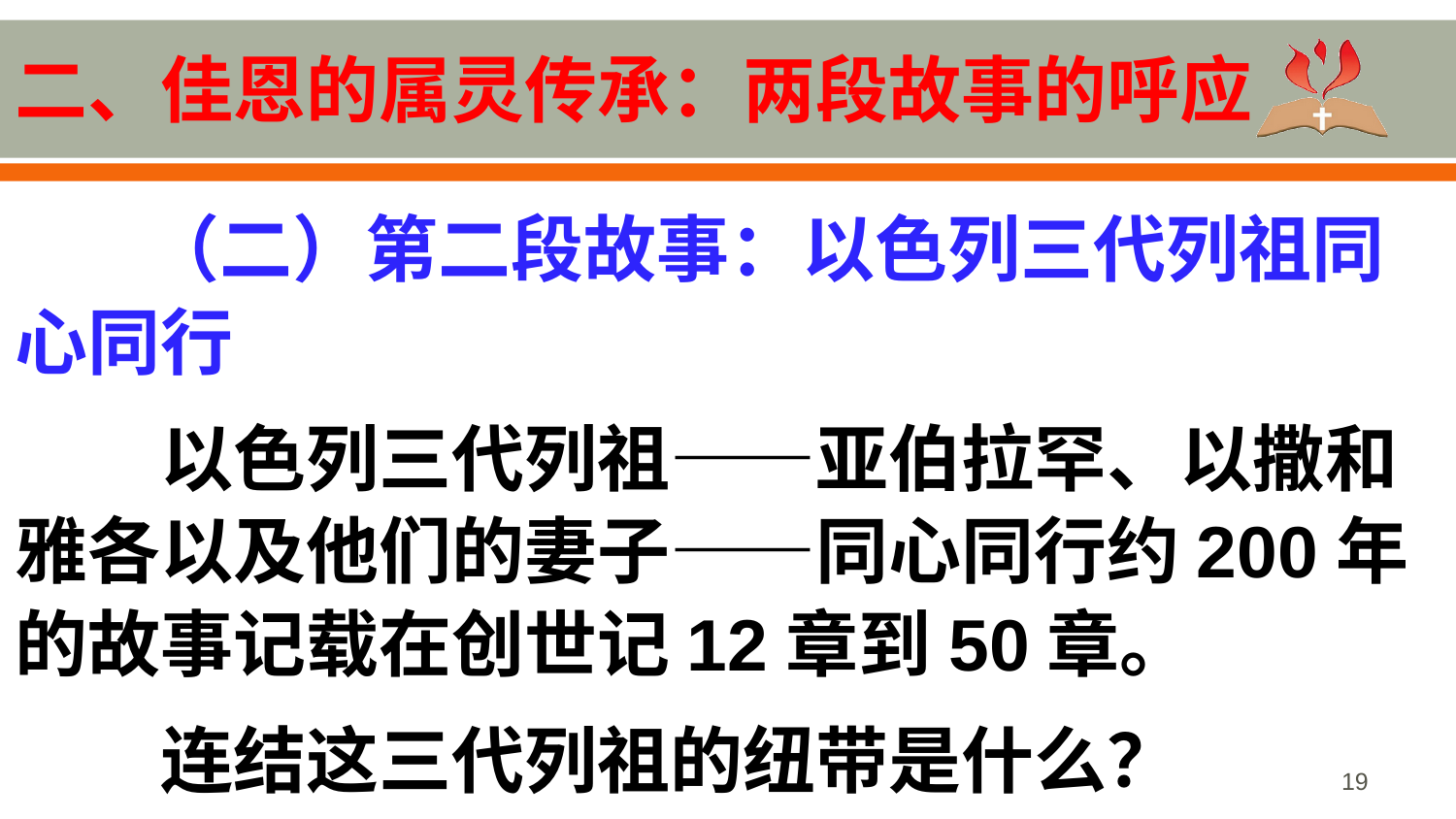

# 二、佳恩的属灵传承：两段故事的呼应
       （二）第二段故事：以色列三代列祖同心同行
以色列三代列祖——亚伯拉罕、以撒和雅各以及他们的妻子——同心同行约200年的故事记载在创世记12章到50章。
连结这三代列祖的纽带是什么？

19